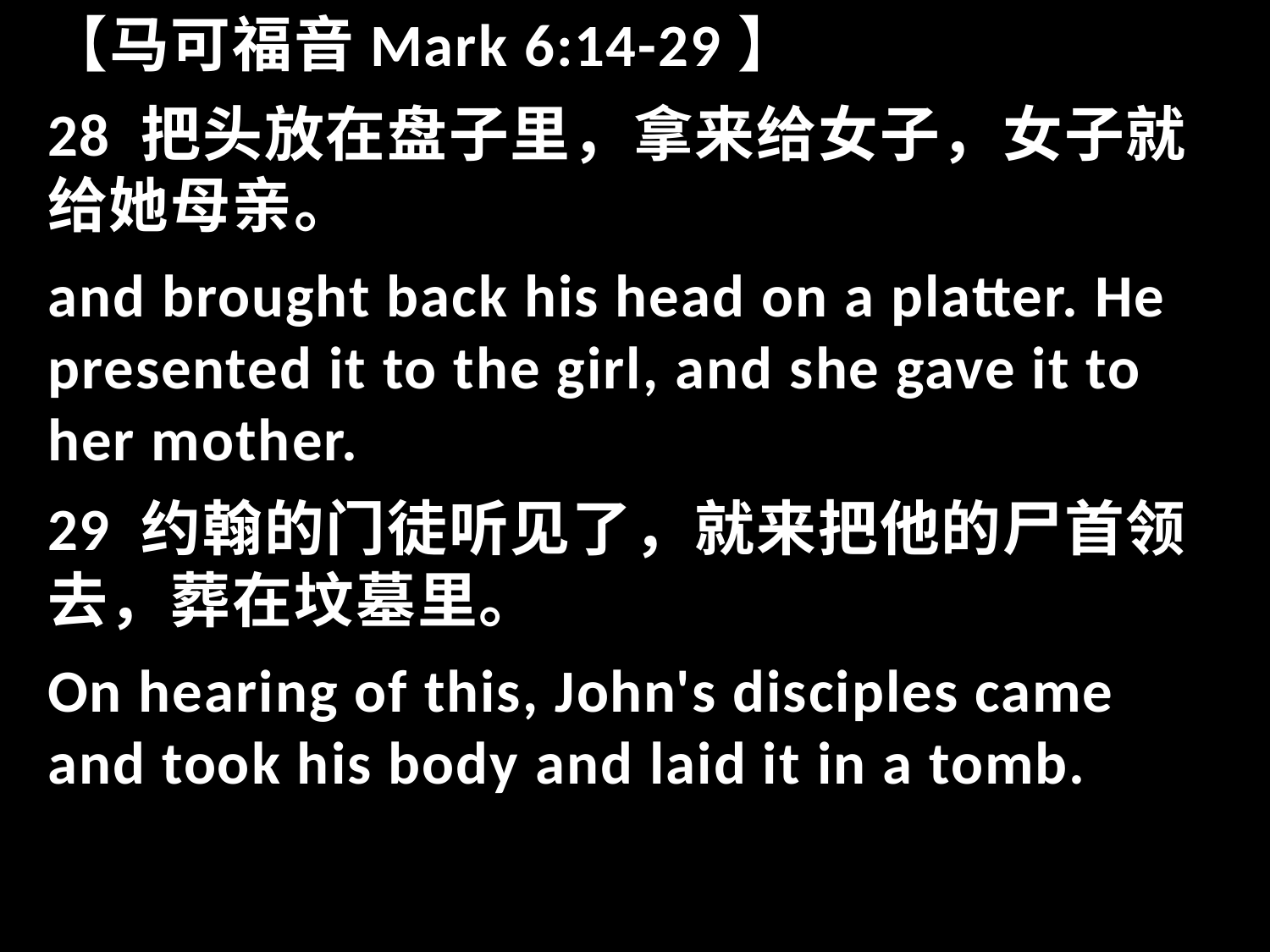

【马可福音Mark 6:14-29】
28 把头放在盘子里，拿来给女子，女子就给她母亲。
and brought back his head on a platter. He presented it to the girl, and she gave it to her mother.
29 约翰的门徒听见了，就来把他的尸首领去，葬在坟墓里。
On hearing of this, John's disciples came and took his body and laid it in a tomb.